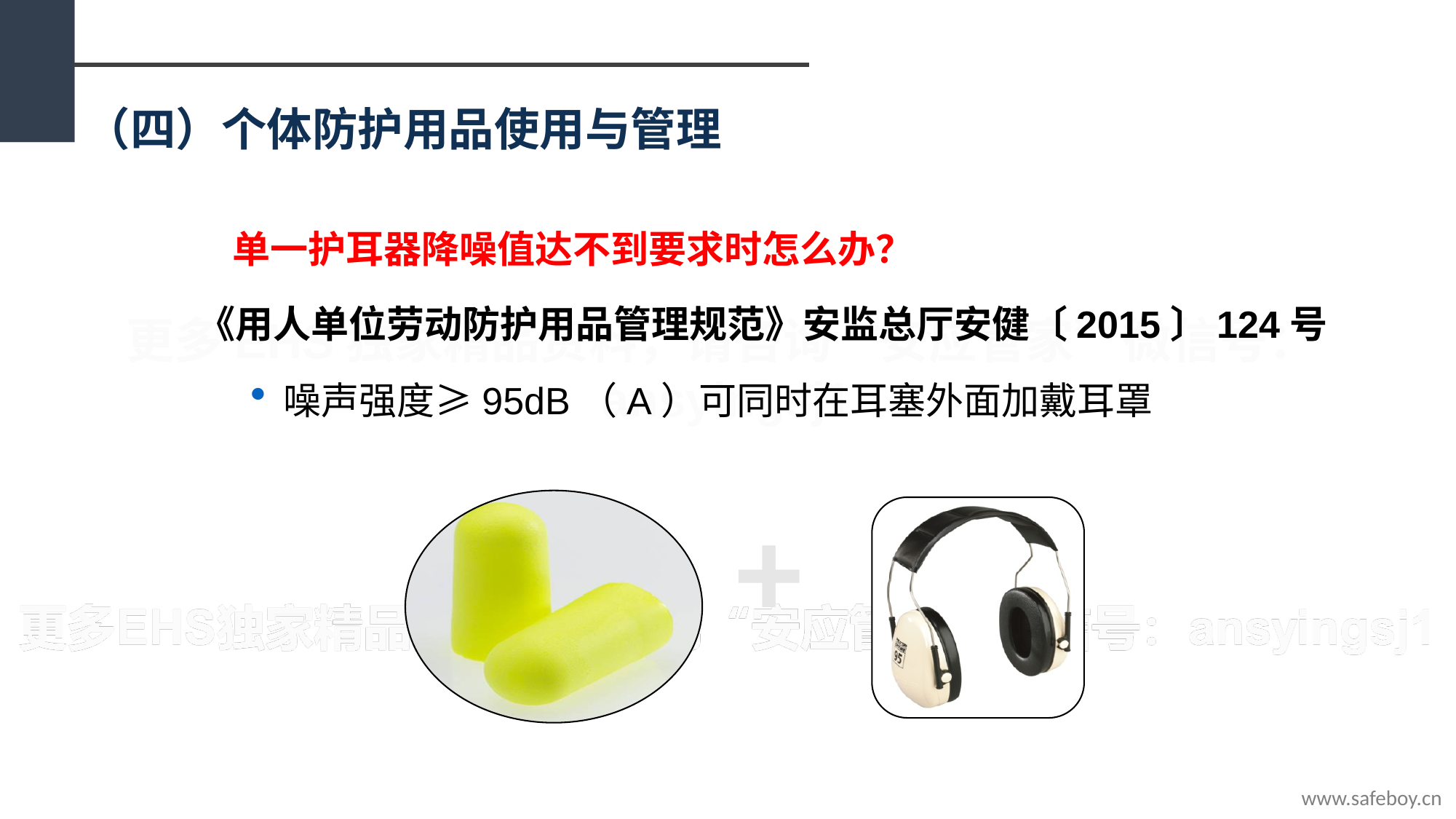

（四）个体防护用品使用与管理
   单一护耳器降噪值达不到要求时怎么办？
《用人单位劳动防护用品管理规范》安监总厅安健〔2015〕124号
噪声强度≥95dB（A）可同时在耳塞外面加戴耳罩

+